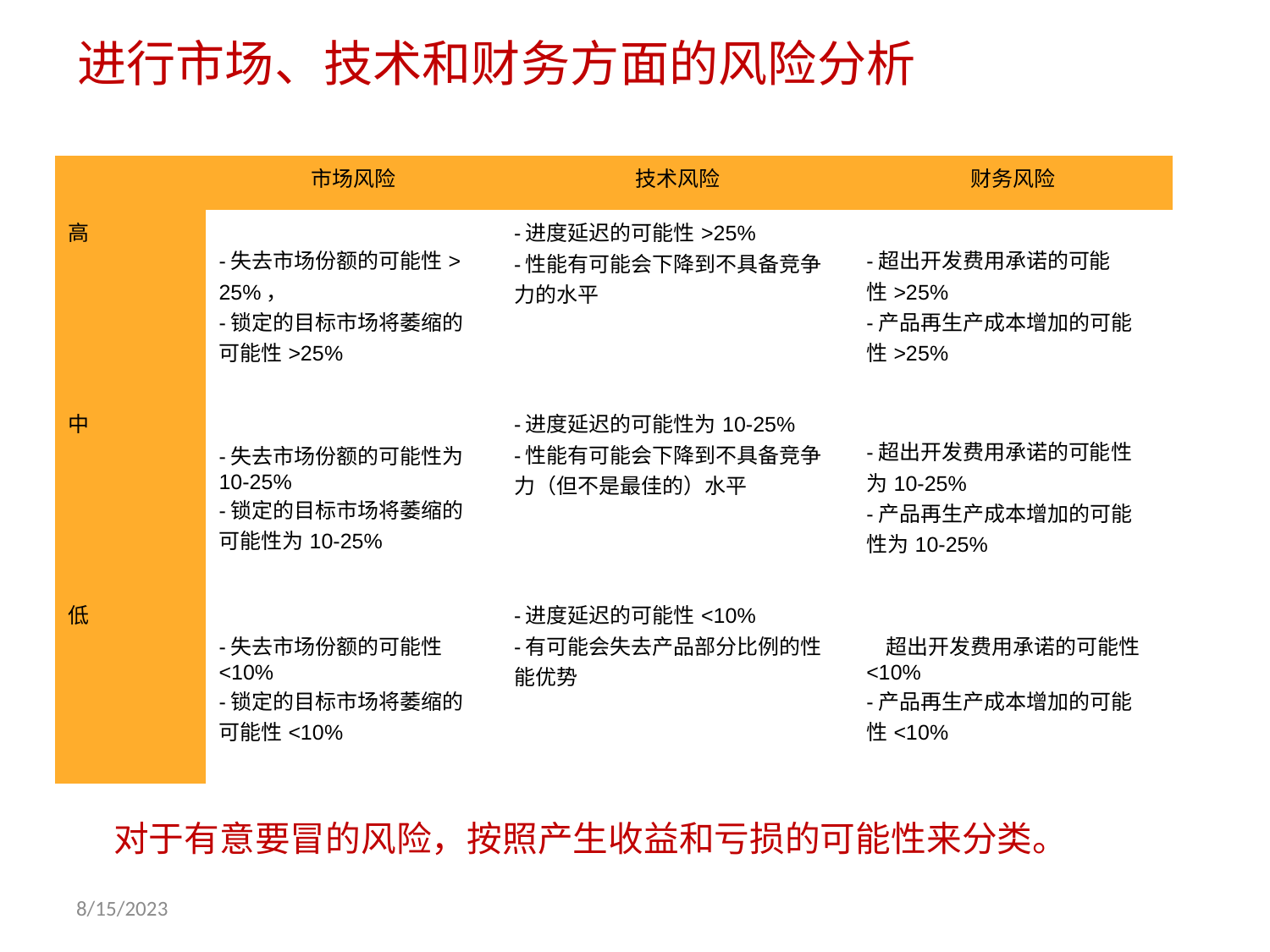

进行市场、技术和财务方面的风险分析
|  | 市场风险 | 技术风险 | 财务风险 |
| --- | --- | --- | --- |
| 高 | -失去市场份额的可能性> 25%， -锁定的目标市场将萎缩的 可能性>25% | -进度延迟的可能性>25% -性能有可能会下降到不具备竞争 力的水平 | -超出开发费用承诺的可能 性>25% -产品再生产成本增加的可能 性>25% |
| 中 | -失去市场份额的可能性为 10-25% -锁定的目标市场将萎缩的 可能性为10-25% | -进度延迟的可能性为10-25% -性能有可能会下降到不具备竞争 力（但不是最佳的）水平 | -超出开发费用承诺的可能性 为10-25% -产品再生产成本增加的可能 性为10-25% |
| 低 | -失去市场份额的可能性 <10% -锁定的目标市场将萎缩的 可能性<10% | -进度延迟的可能性<10% -有可能会失去产品部分比例的性 能优势 | 超出开发费用承诺的可能性 <10% -产品再生产成本增加的可能 性<10% |
对于有意要冒的风险，按照产生收益和亏损的可能性来分类。
8/15/2023